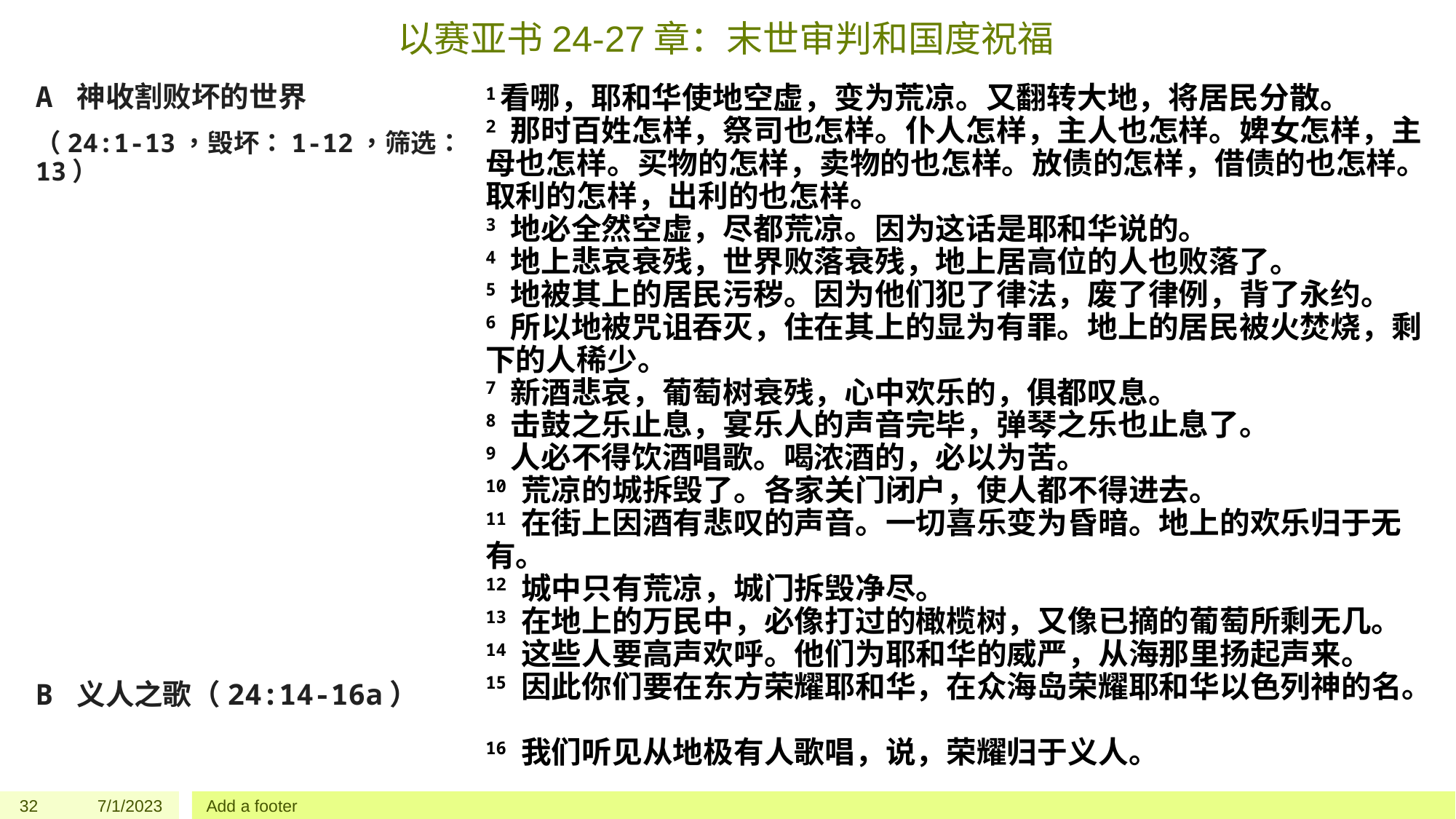

# 以赛亚书24-27章：末世审判和国度祝福
A 神收割败坏的世界
（24:1-13，毁坏：1-12，筛选：13）

B 义人之歌（24:14-16a）

1看哪，耶和华使地空虚，变为荒凉。又翻转大地，将居民分散。
2 那时百姓怎样，祭司也怎样。仆人怎样，主人也怎样。婢女怎样，主母也怎样。买物的怎样，卖物的也怎样。放债的怎样，借债的也怎样。取利的怎样，出利的也怎样。
3 地必全然空虚，尽都荒凉。因为这话是耶和华说的。
4 地上悲哀衰残，世界败落衰残，地上居高位的人也败落了。
5 地被其上的居民污秽。因为他们犯了律法，废了律例，背了永约。
6 所以地被咒诅吞灭，住在其上的显为有罪。地上的居民被火焚烧，剩下的人稀少。
7 新酒悲哀，葡萄树衰残，心中欢乐的，俱都叹息。
8 击鼓之乐止息，宴乐人的声音完毕，弹琴之乐也止息了。
9 人必不得饮酒唱歌。喝浓酒的，必以为苦。
10 荒凉的城拆毁了。各家关门闭户，使人都不得进去。
11 在街上因酒有悲叹的声音。一切喜乐变为昏暗。地上的欢乐归于无有。
12 城中只有荒凉，城门拆毁净尽。
13 在地上的万民中，必像打过的橄榄树，又像已摘的葡萄所剩无几。
14 这些人要高声欢呼。他们为耶和华的威严，从海那里扬起声来。
15 因此你们要在东方荣耀耶和华，在众海岛荣耀耶和华以色列神的名。
16 我们听见从地极有人歌唱，说，荣耀归于义人。
32
7/1/2023
Add a footer